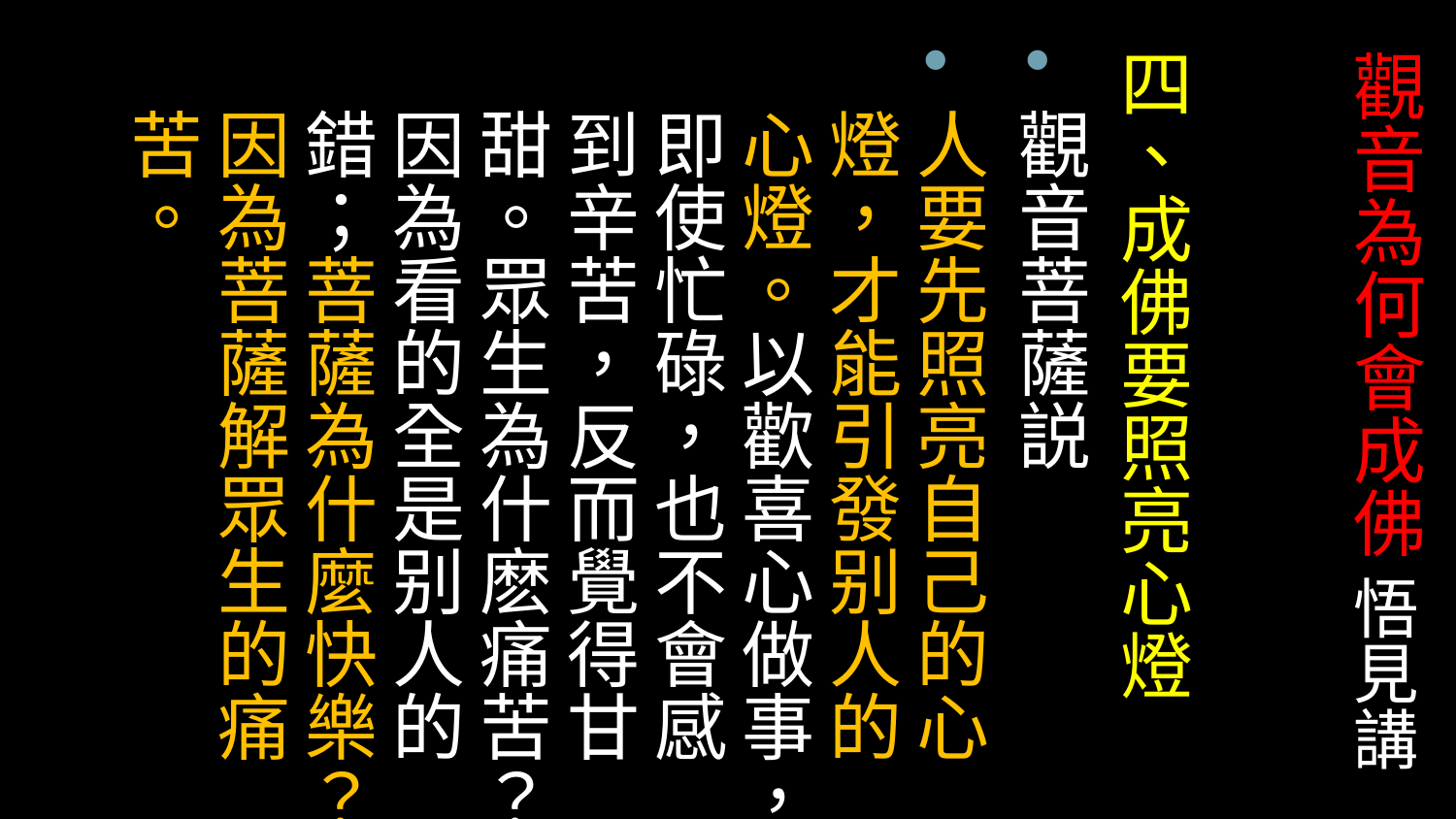

四、成佛要照亮心燈
觀音菩薩説
人要先照亮自己的心燈，才能引發别人的心燈。以歡喜心做事，即使忙碌，也不會感到辛苦，反而覺得甘甜。眾生為什麽痛苦？因為看的全是别人的錯；菩薩為什麼快樂？因為菩薩解眾生的痛苦。

# 觀音為何會成佛 悟見講